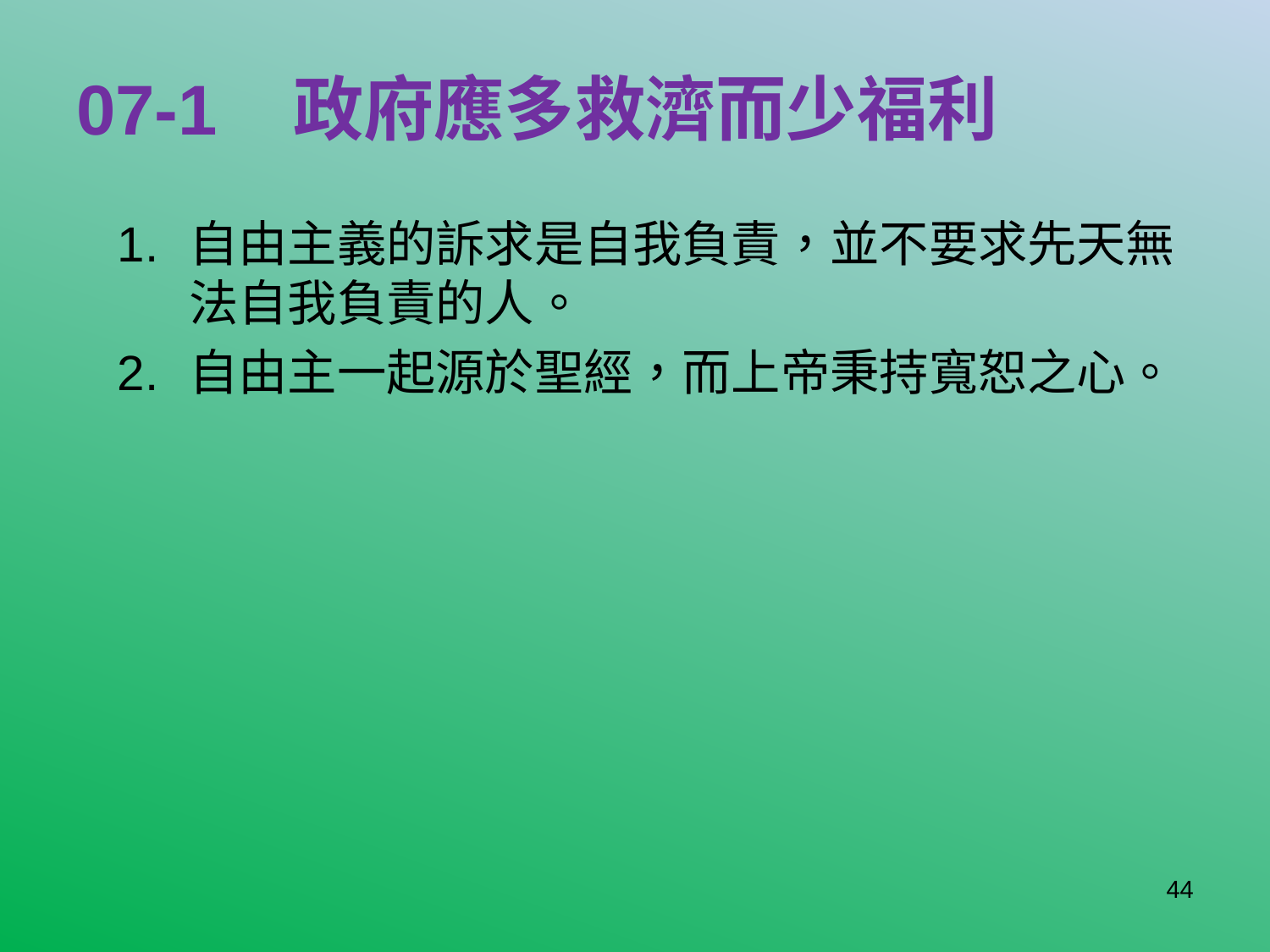

# 07-1   政府應多救濟而少福利
自由主義的訴求是自我負責，並不要求先天無法自我負責的人。
自由主一起源於聖經，而上帝秉持寬恕之心。
44